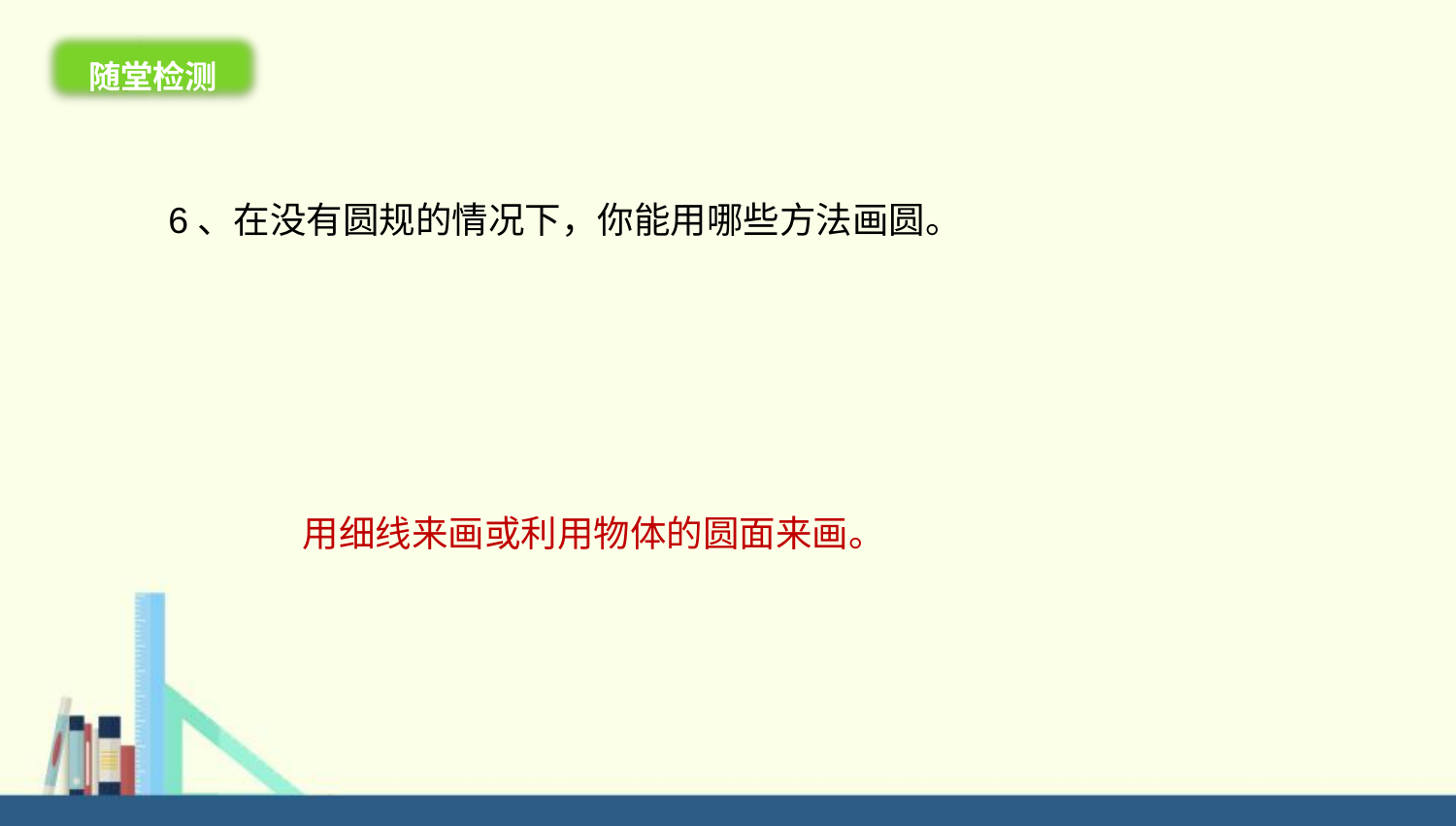

随堂检测
6、在没有圆规的情况下，你能用哪些方法画圆。
用细线来画或利用物体的圆面来画。